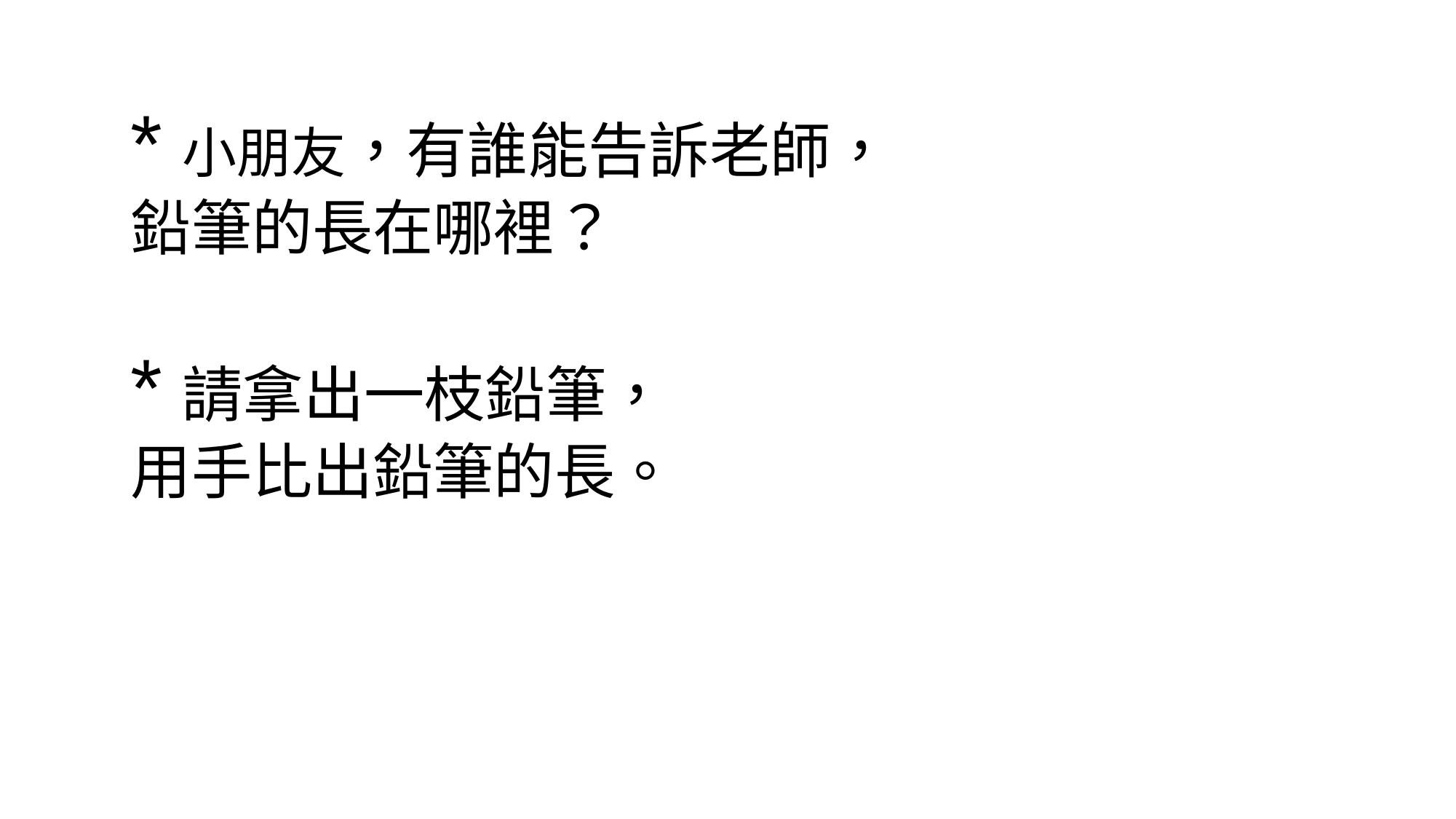

*小朋友，有誰能告訴老師，
鉛筆的長在哪裡？

*請拿出一枝鉛筆，
用手比出鉛筆的長。